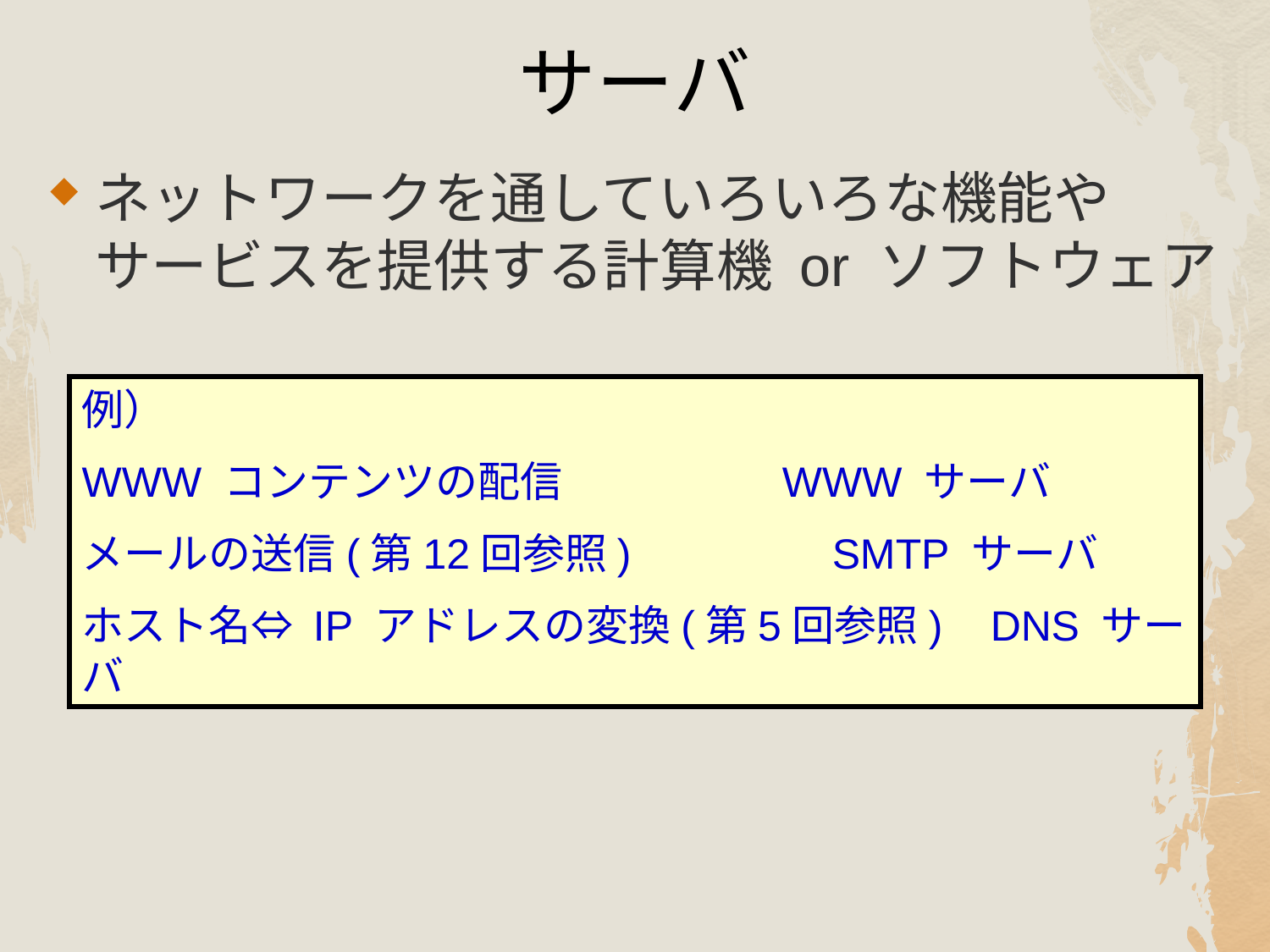

# サーバ
ネットワークを通していろいろな機能やサービスを提供する計算機 or ソフトウェア

例）
WWW コンテンツの配信                      WWW サーバ
メールの送信(第12回参照)                 SMTP サーバ
ホスト名⇔ IP アドレスの変換(第5回参照)    DNS サーバ